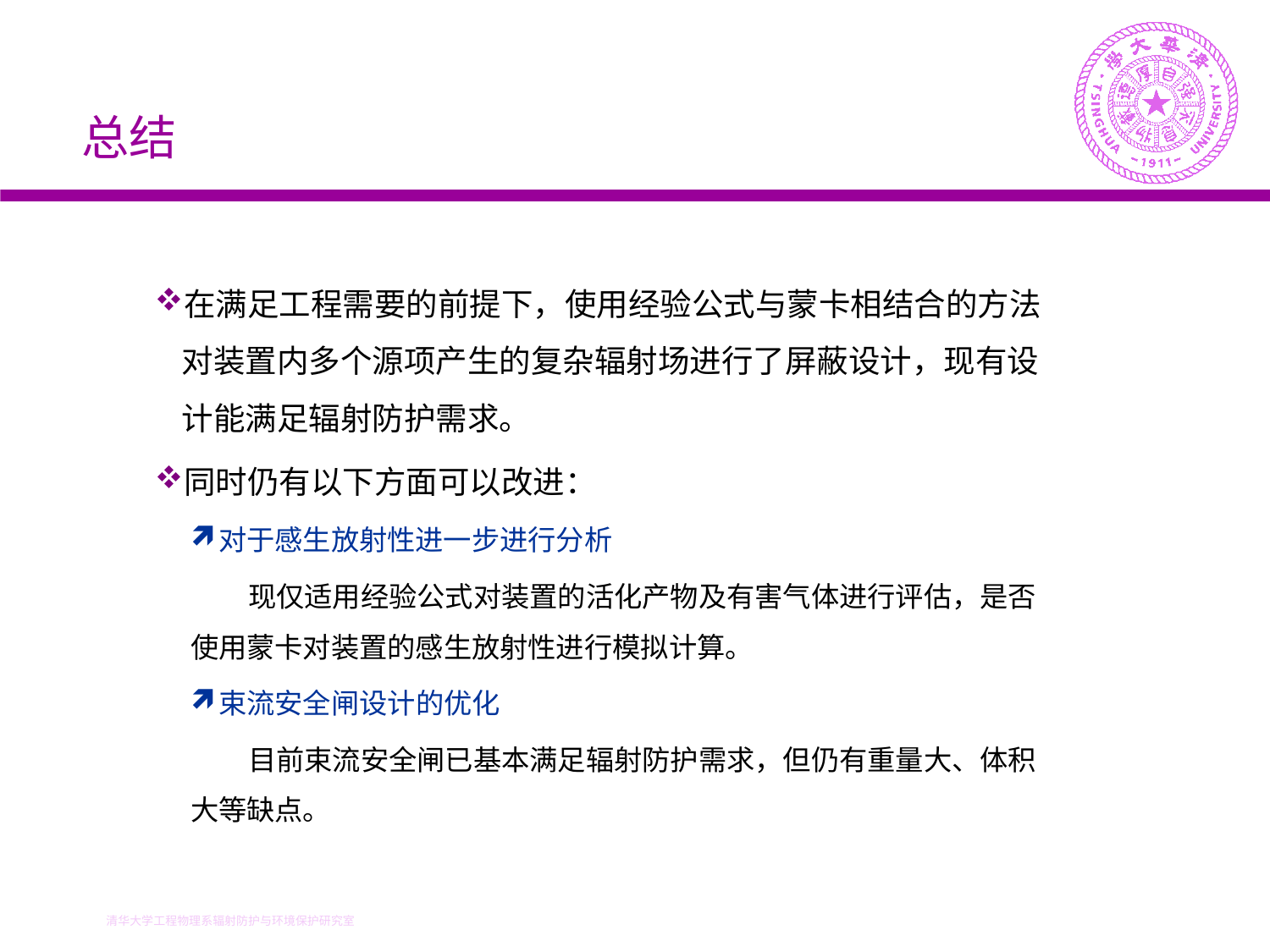

总结
在满足工程需要的前提下，使用经验公式与蒙卡相结合的方法对装置内多个源项产生的复杂辐射场进行了屏蔽设计，现有设计能满足辐射防护需求。
同时仍有以下方面可以改进：
对于感生放射性进一步进行分析
        现仅适用经验公式对装置的活化产物及有害气体进行评估，是否使用蒙卡对装置的感生放射性进行模拟计算。
束流安全闸设计的优化
        目前束流安全闸已基本满足辐射防护需求，但仍有重量大、体积大等缺点。